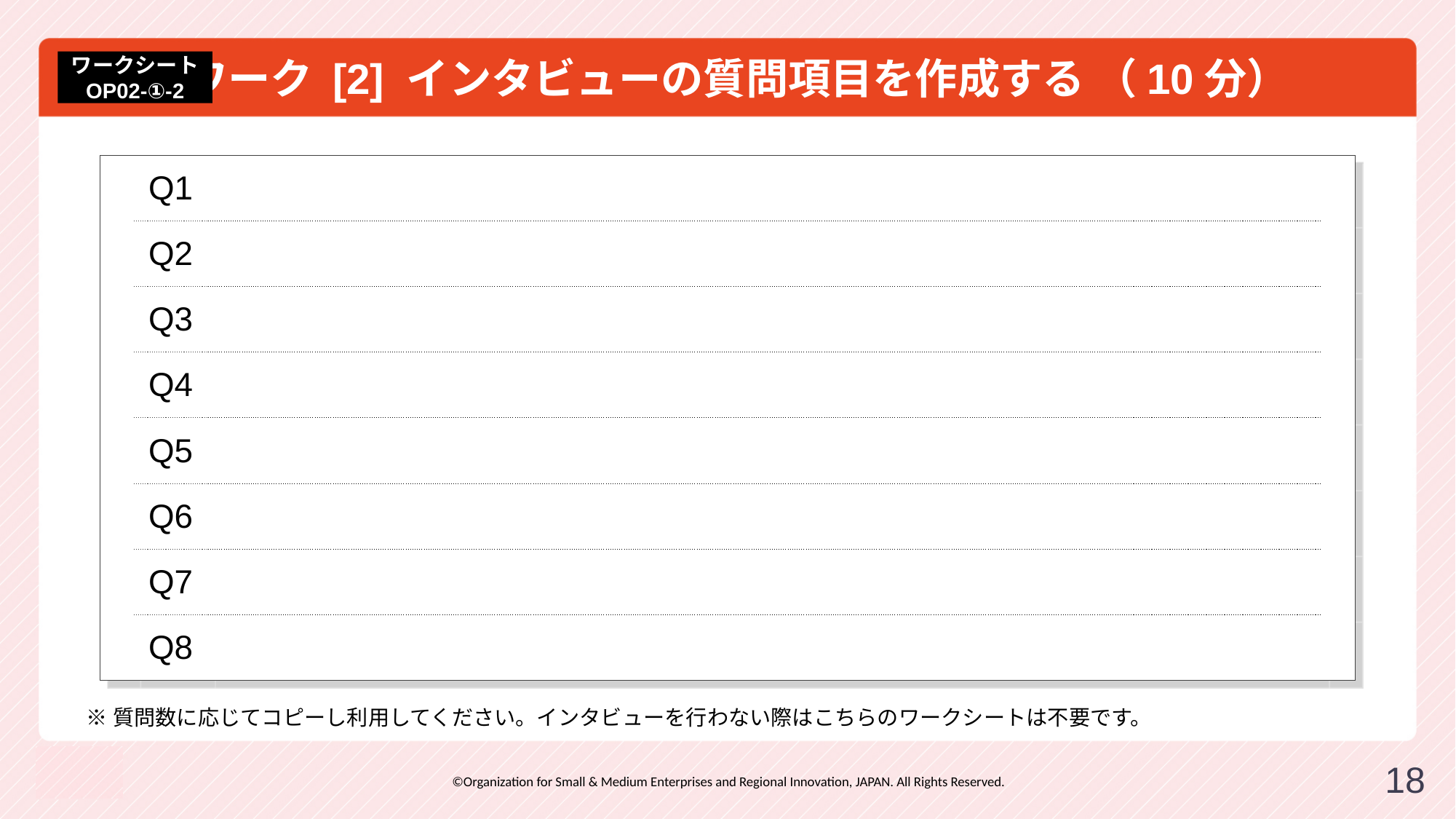

# ワーク [2] インタビューの質問項目を作成する （10分）
ワークシート
OP02-①-2
|  | Q1 |  |  |
| --- | --- | --- | --- |
|  | Q2 |  |  |
|  | Q3 |  |  |
|  | Q4 |  |  |
|  | Q5 |  |  |
|  | Q6 |  |  |
|  | Q7 |  |  |
|  | Q8 |  |  |
※質問数に応じてコピーし利用してください。インタビューを行わない際はこちらのワークシートは不要です。